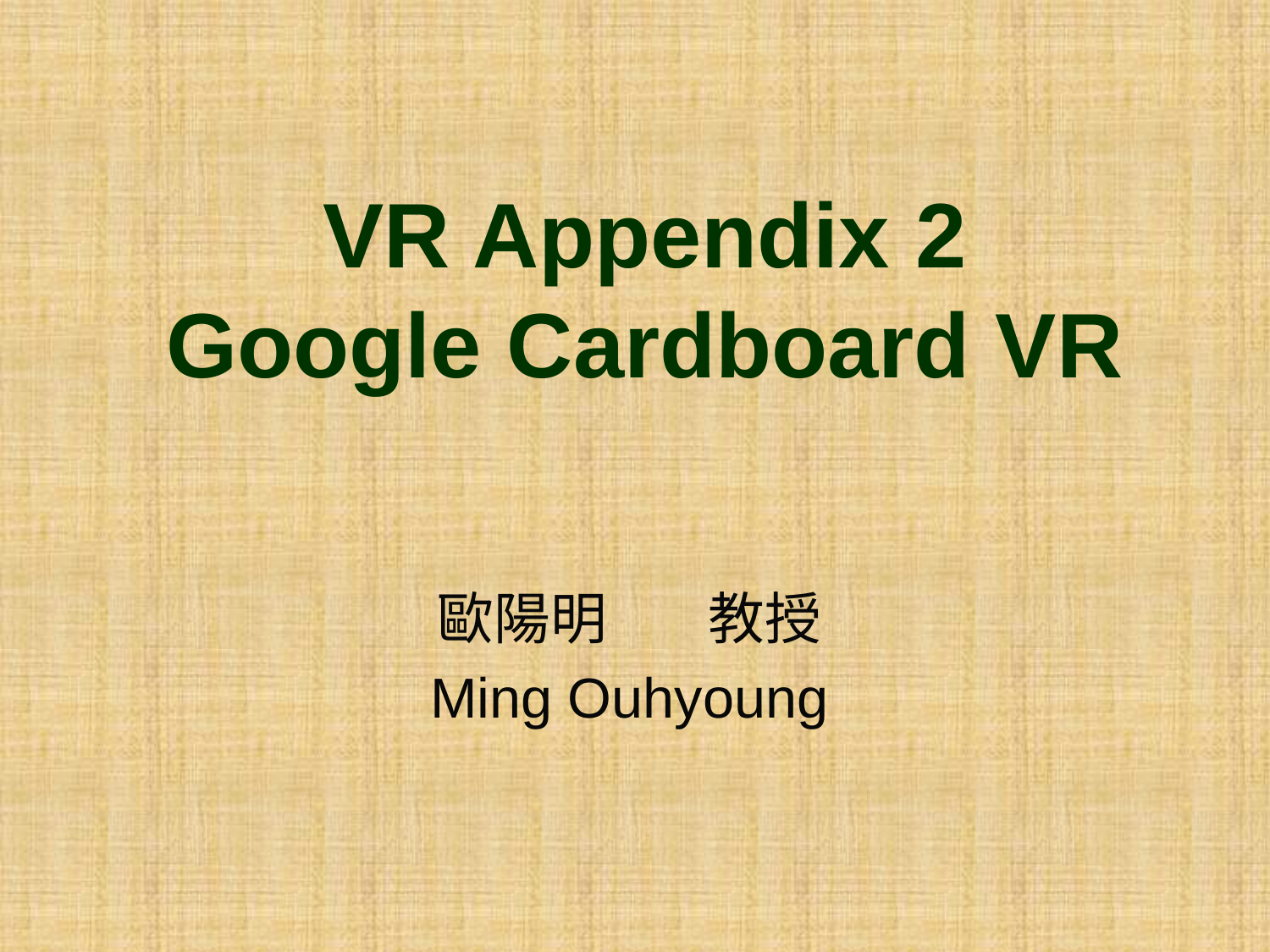

# VR Appendix 2 Google Cardboard VR
歐陽明        教授
Ming Ouhyoung